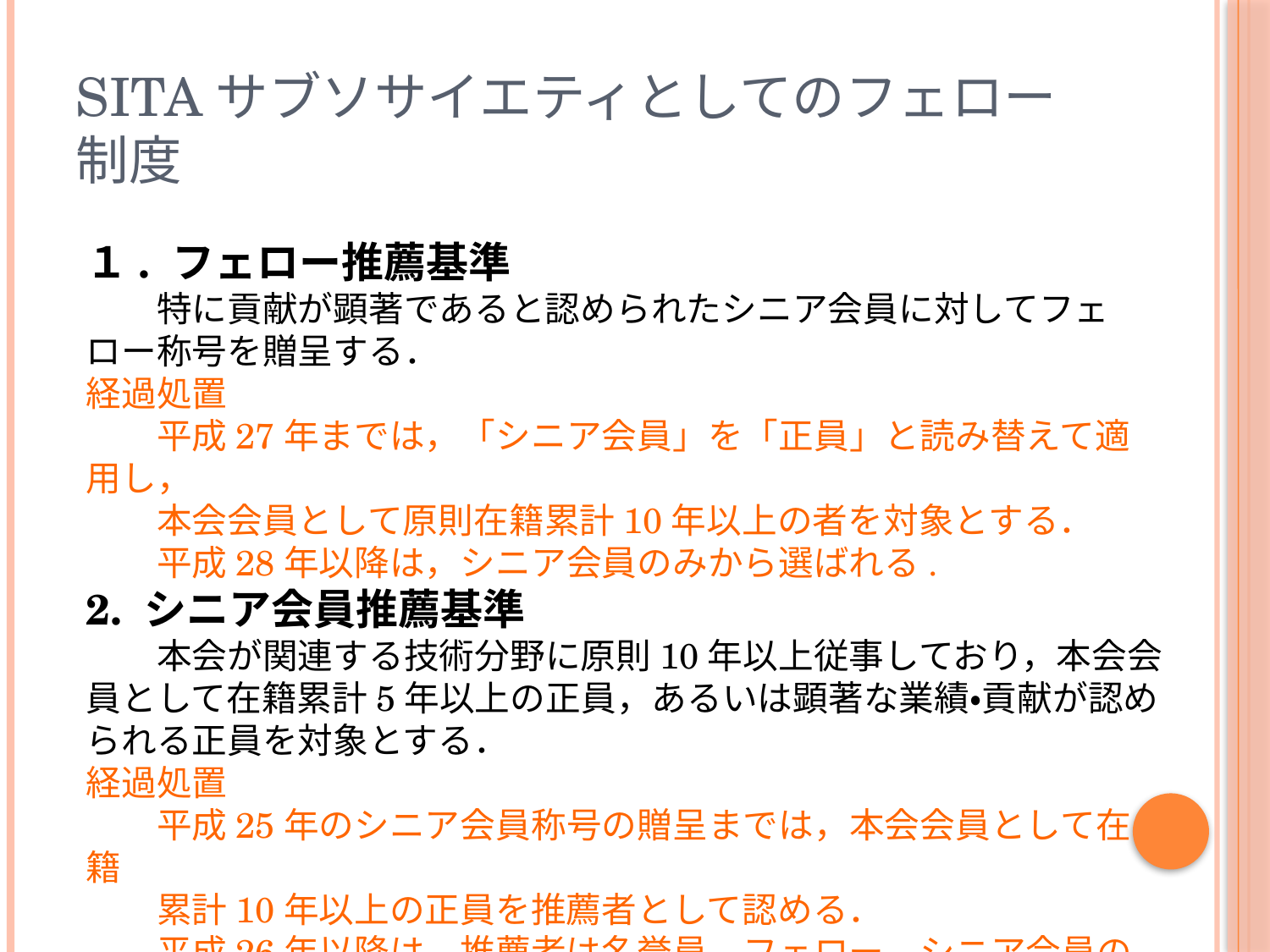

# SITAサブソサイエティとしてのフェロー制度
１. フェロー推薦基準
　　特に貢献が顕著であると認められたシニア会員に対してフェロー称号を贈呈する．
経過処置
　　平成27年までは，「シニア会員」を「正員」と読み替えて適用し，
　　本会会員として原則在籍累計10年以上の者を対象とする．
　　平成28年以降は，シニア会員のみから選ばれる.
2. シニア会員推薦基準
　　本会が関連する技術分野に原則10年以上従事しており，本会会員として在籍累計5年以上の正員，あるいは顕著な業績・貢献が認められる正員を対象とする．
経過処置
　　平成25年のシニア会員称号の贈呈までは，本会会員として在籍
　　累計10年以上の正員を推薦者として認める．
　　平成26年以降は，推薦者は名誉員，フェロー，シニア会員のみとなる.